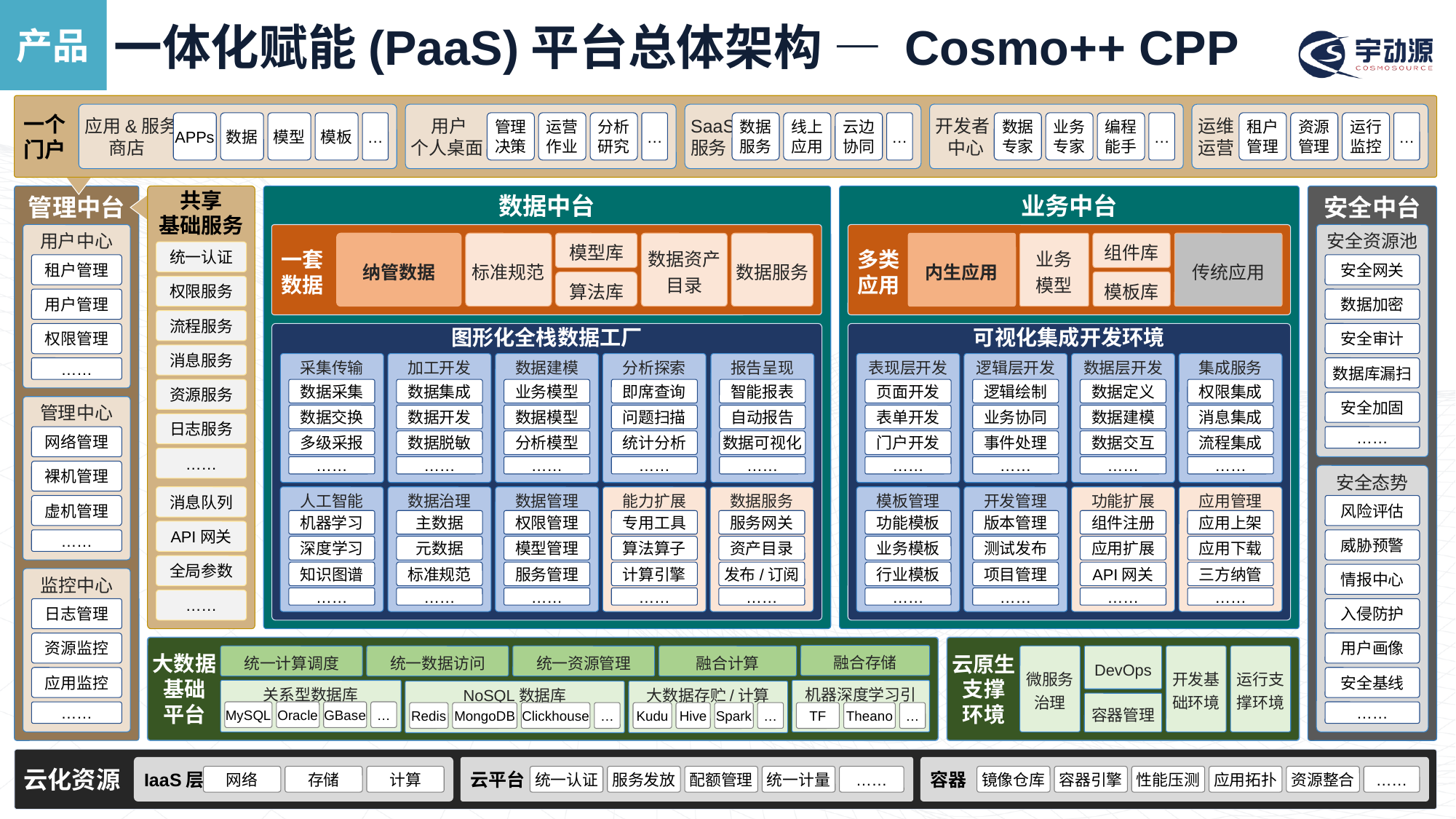

产品
# 一体化赋能(PaaS)平台总体架构 — Cosmo++ CPP
一个
门户
应用&服务
     商店
    用户
个人桌面
运维
运营
SaaS
服务
开发者
  中心
APPs
数据
模型
模板
…
管理
决策
运营
作业
分析
研究
…
数据
服务
线上
应用
云边
协同
…
数据
专家
业务
专家
编程
能手
…
租户
管理
资源
管理
运行
监控
…

数据中台
业务中台
共享
基础服务
管理中台
安全中台

一套
数据
多类
应用
用户中心
安全资源池
纳管数据
标准规范
模型库
数据资产
目录
数据服务
内生应用
业务
模型
组件库
传统应用
统一认证
安全网关
租户管理
算法库
模板库
权限服务
数据加密
用户管理
流程服务
安全审计
图形化全栈数据工厂
可视化集成开发环境
权限管理
消息服务
采集传输
加工开发
数据建模
分析探索
报告呈现
表现层开发
逻辑层开发
数据层开发
集成服务
数据库漏扫
……
数据采集
页面开发
数据集成
业务模型
即席查询
智能报表
逻辑绘制
数据定义
权限集成
资源服务
安全加固
管理中心
数据交换
数据开发
数据模型
问题扫描
自动报告
表单开发
业务协同
数据建模
消息集成
日志服务
……
网络管理
多级采报
统计分析
数据可视化
门户开发
流程集成
数据脱敏
分析模型
事件处理
数据交互
……
……
……
……
……
……
……
……
……
……
裸机管理
安全态势
消息队列
人工智能
数据治理
数据管理
能力扩展
模板管理
开发管理
功能扩展
应用管理
数据服务
虚机管理
风险评估
机器学习
主数据
权限管理
专用工具
服务网关
功能模板
版本管理
组件注册
应用上架
API网关
……
威胁预警
深度学习
元数据
模型管理
算法算子
资产目录
业务模板
测试发布
应用扩展
应用下载
全局参数
知识图谱
标准规范
服务管理
计算引擎
发布/订阅
行业模板
项目管理
API网关
三方纳管
情报中心
监控中心
……
……
……
……
……
……
……
……
……
……
日志管理
入侵防护
用户画像
资源监控
大数据
基础
平台
云原生
支撑
环境
融合存储
微服务
治理
DevOps
开发基础环境
运行支撑环境
统一计算调度
统一数据访问
统一资源管理
融合计算
安全基线
应用监控
机器深度学习引擎
关系型数据库
NoSQL数据库
大数据存贮/计算
容器管理
MySQL
Oracle
GBase
…
……
……
Kudu
Hive
Spark
…
Redis
MongoDB
Clickhouse
…
TF
Theano
…
云化资源
云平台
IaaS层
容器
统一认证
服务发放
配额管理
统一计量
……
网络
存储
计算
镜像仓库
容器引擎
性能压测
应用拓扑
资源整合
……